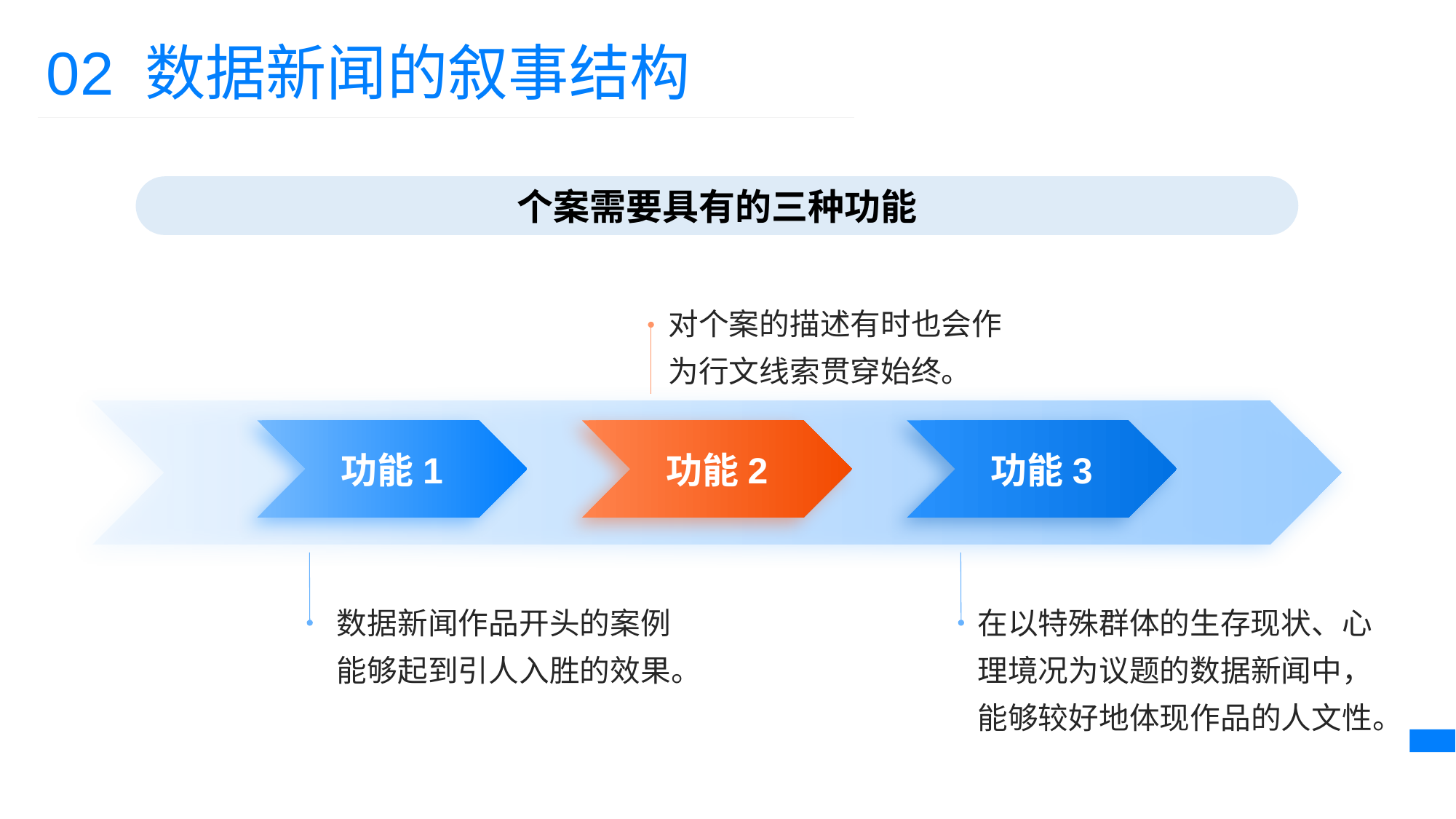

02 数据新闻的叙事结构
个案需要具有的三种功能
对个案的描述有时也会作为行文线索贯穿始终。

功能1
功能2
功能3

在以特殊群体的生存现状、心理境况为议题的数据新闻中，能够较好地体现作品的人文性。
数据新闻作品开头的案例能够起到引人入胜的效果。